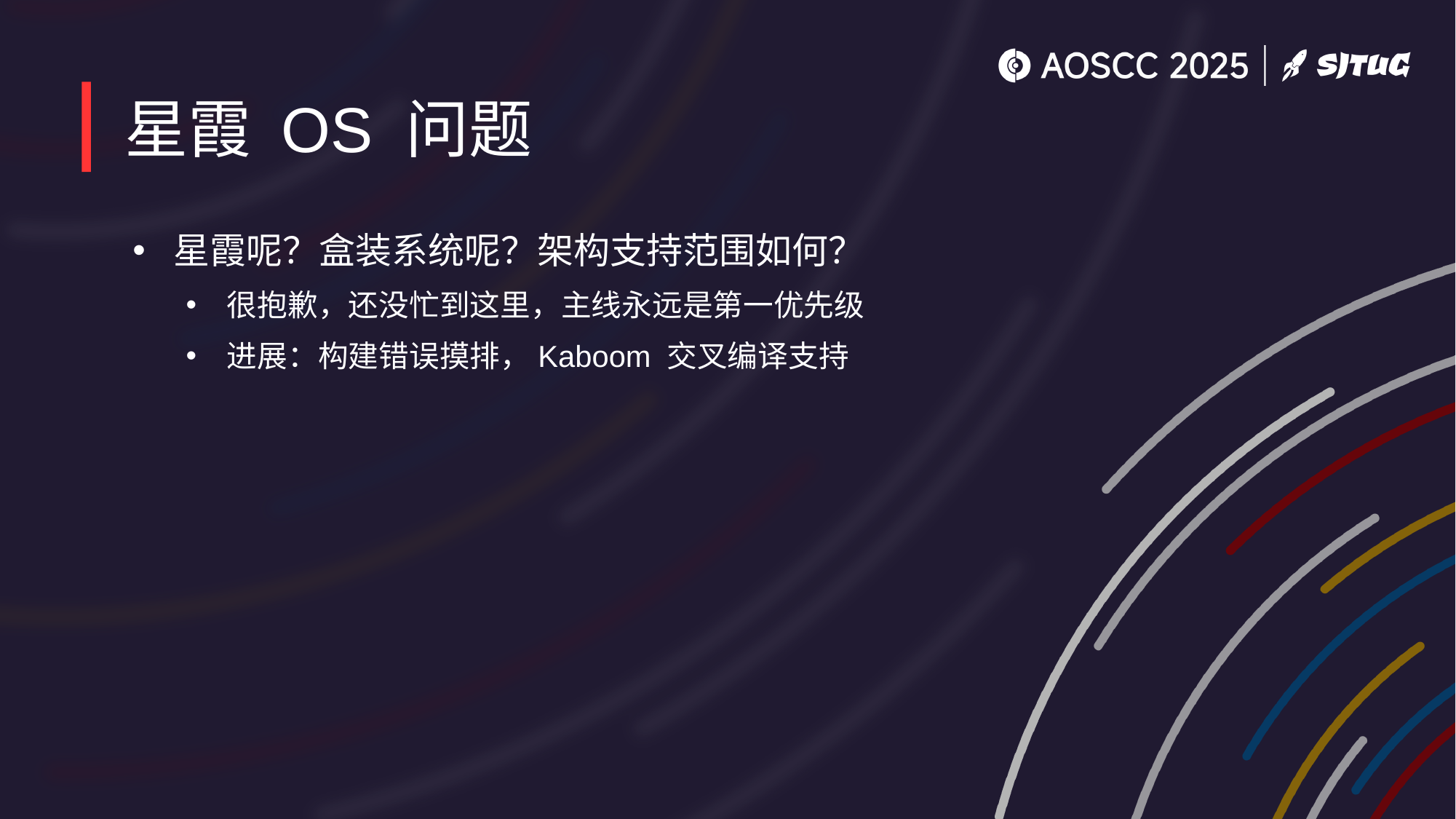

# 星霞 OS 问题
星霞呢？盒装系统呢？架构支持范围如何？
很抱歉，还没忙到这里，主线永远是第一优先级
进展：构建错误摸排，Kaboom 交叉编译支持